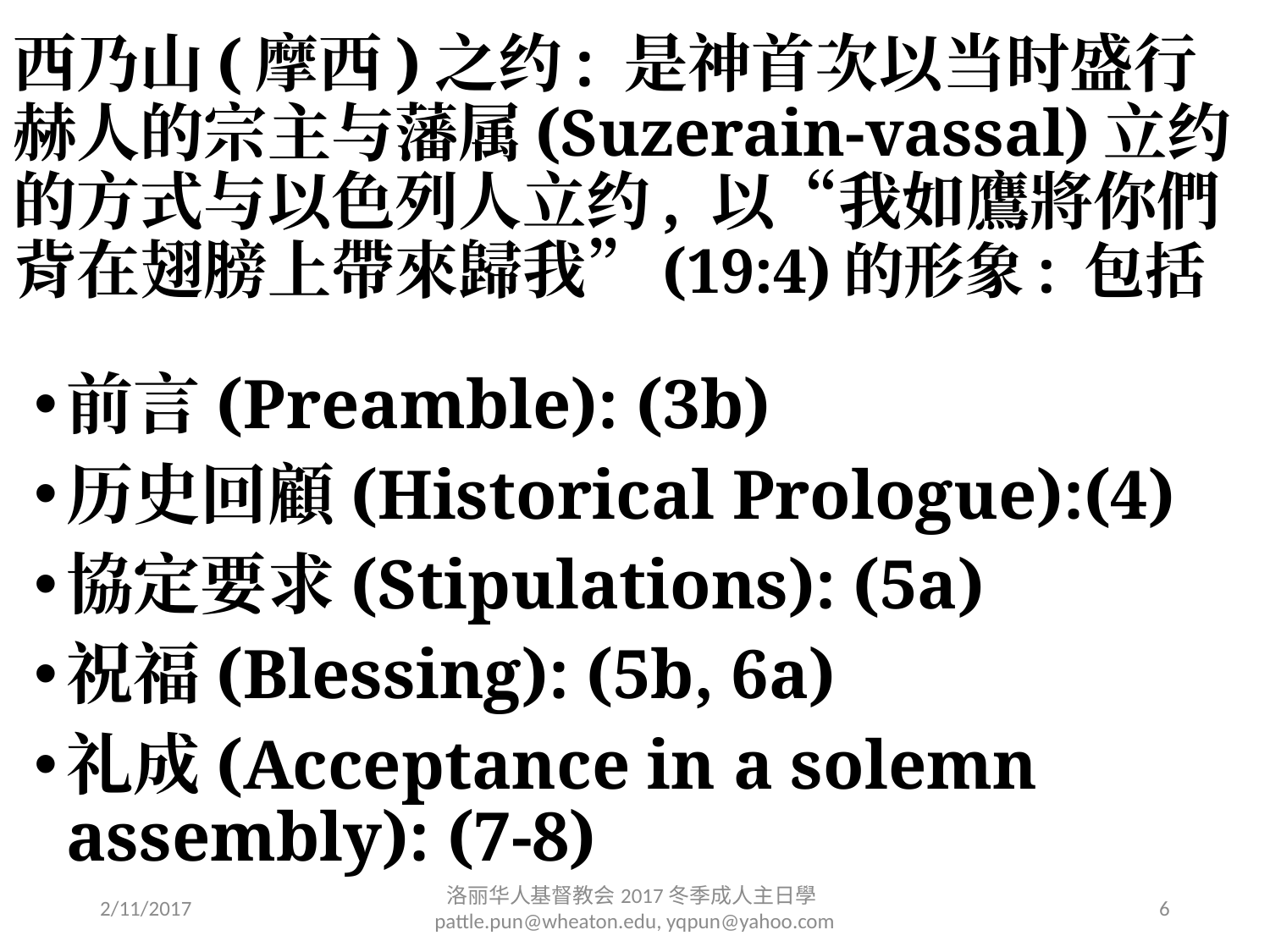

# 西乃山(摩西)之约: 是神首次以当时盛行赫人的宗主与藩属(Suzerain-vassal)立约的方式与以色列人立约, 以“我如鷹將你們背在翅膀上帶來歸我”(19:4)的形象: 包括
前言(Preamble): (3b)
历史回顧(Historical Prologue):(4)
協定要求(Stipulations): (5a)
祝福(Blessing): (5b, 6a)
礼成(Acceptance in a solemn assembly): (7-8)

2/11/2017
洛丽华⼈基督教会2017冬季成⼈主⽇學  pattle.pun@wheaton.edu, yqpun@yahoo.com
6